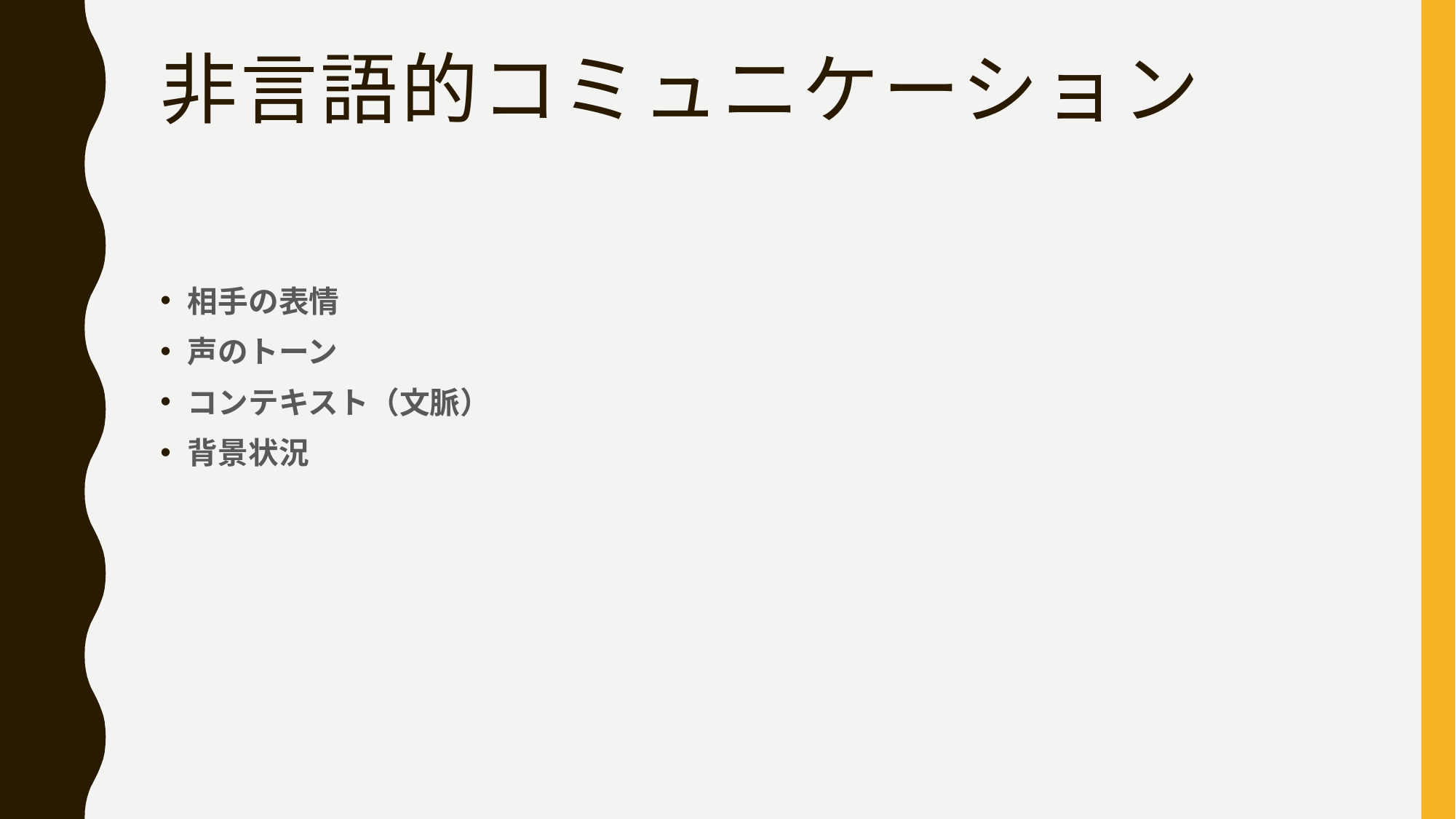

# 非言語的コミュニケーション
相手の表情
声のトーン
コンテキスト（文脈）
背景状況